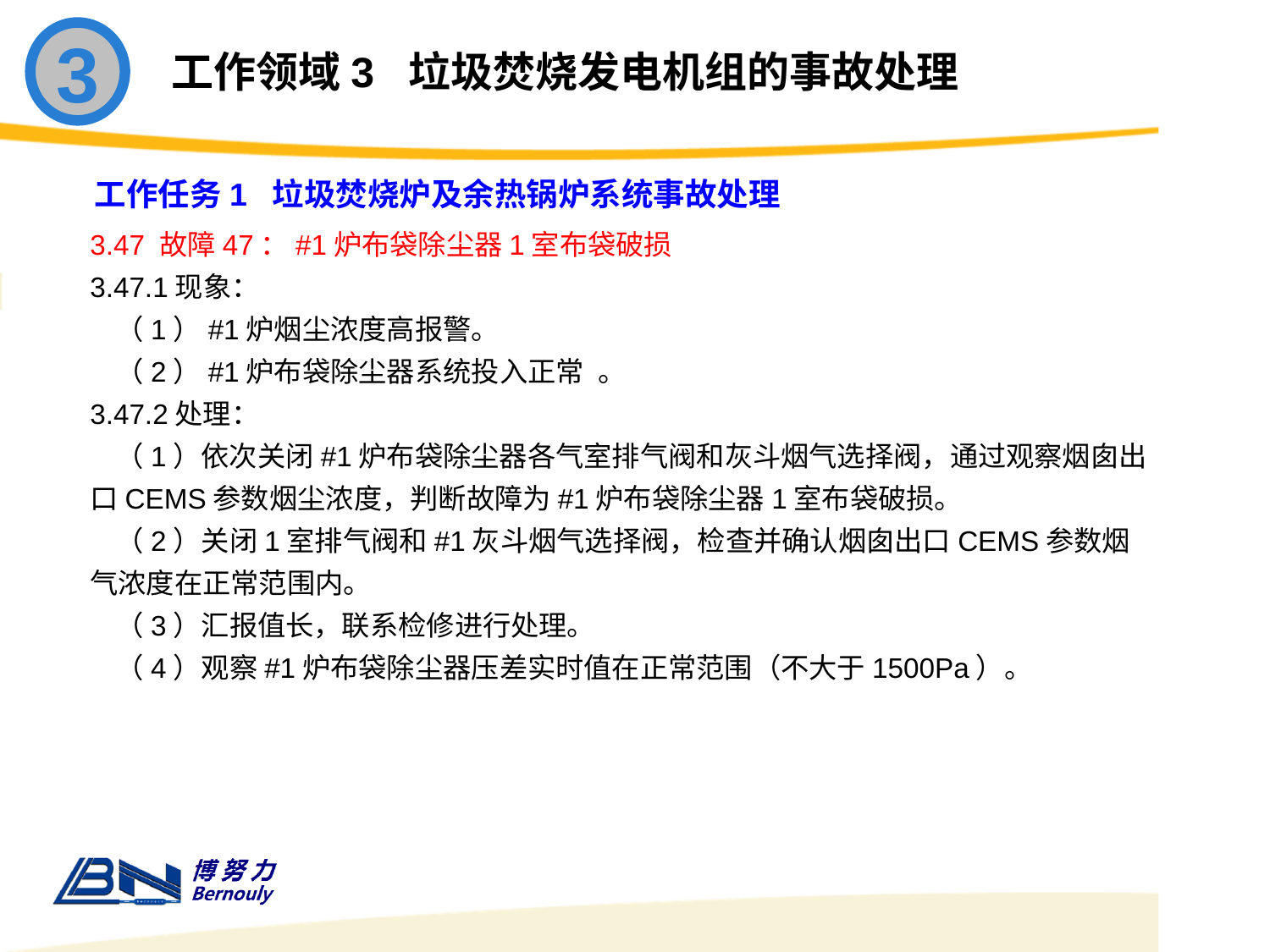

3
工作领域3  垃圾焚烧发电机组的事故处理
工作任务1  垃圾焚烧炉及余热锅炉系统事故处理
3.47 故障47：#1炉布袋除尘器1室布袋破损
3.47.1现象：
   （1）#1炉烟尘浓度高报警。
   （2）#1炉布袋除尘器系统投入正常	。
3.47.2处理：
   （1）依次关闭#1炉布袋除尘器各气室排气阀和灰斗烟气选择阀，通过观察烟囱出口CEMS参数烟尘浓度，判断故障为#1炉布袋除尘器1室布袋破损。
   （2）关闭1室排气阀和#1灰斗烟气选择阀，检查并确认烟囱出口CEMS参数烟气浓度在正常范围内。
   （3）汇报值长，联系检修进行处理。
   （4）观察#1炉布袋除尘器压差实时值在正常范围（不大于1500Pa）。